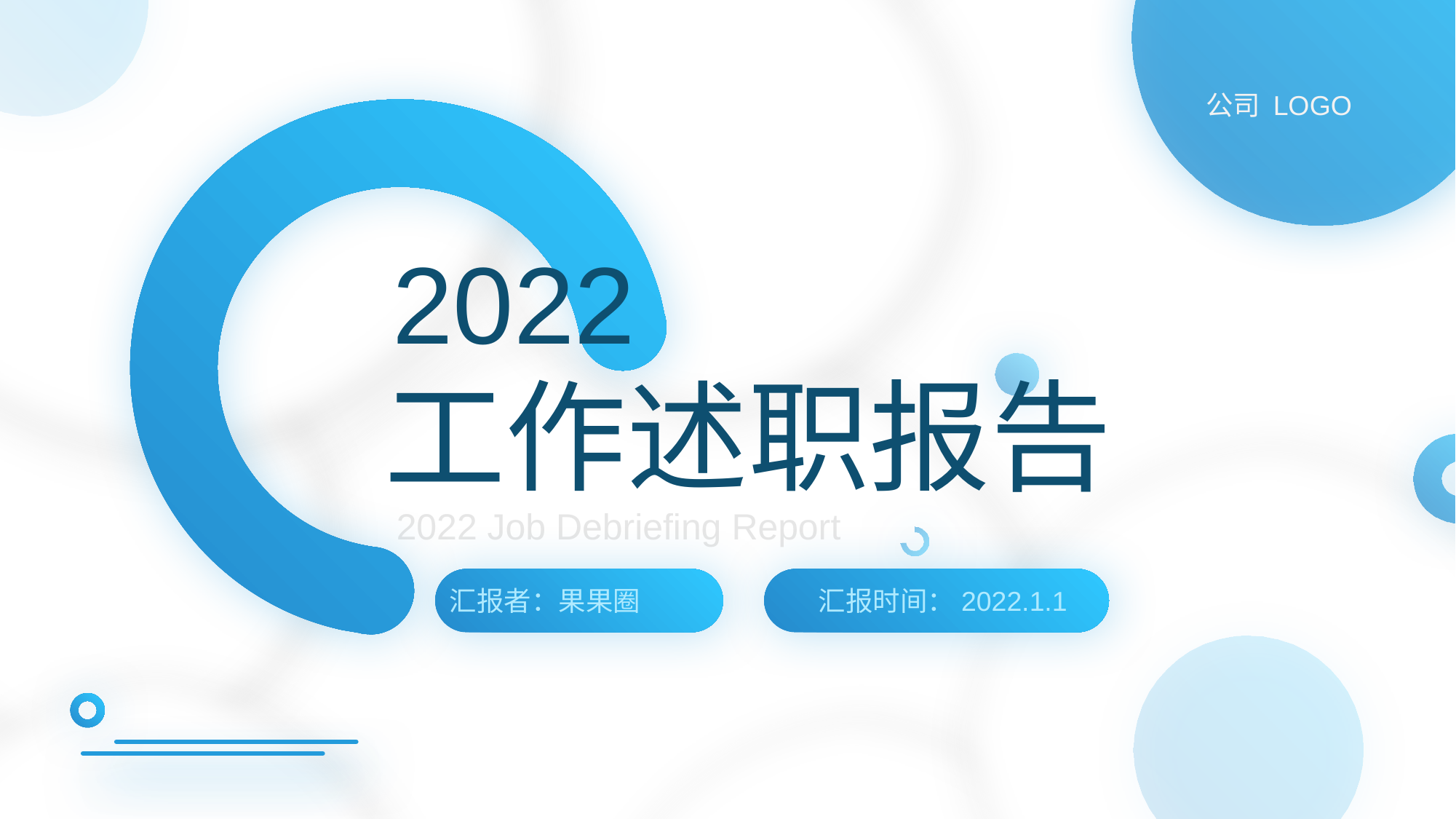

公司 LOGO

2022

工作述职报告

2022 Job Debriefing Report

汇报者：果果圈
 汇报时间：2022.1.1